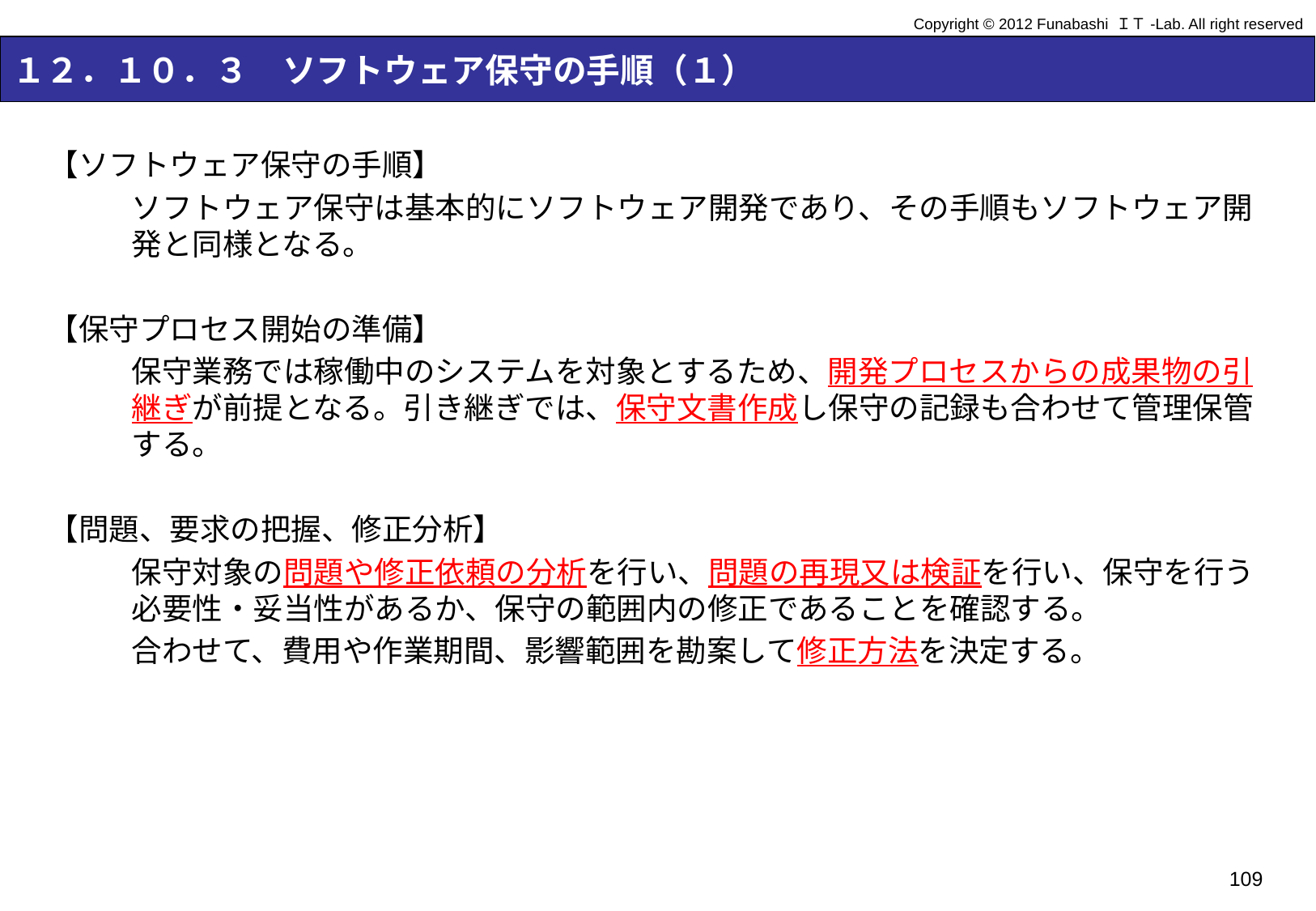

Copyright © 2012 Funabashi ＩＴ-Lab. All right reserved
# １２．１０．３　ソフトウェア保守の手順（１）
【ソフトウェア保守の手順】
ソフトウェア保守は基本的にソフトウェア開発であり、その手順もソフトウェア開発と同様となる。

【保守プロセス開始の準備】
保守業務では稼働中のシステムを対象とするため、開発プロセスからの成果物の引継ぎが前提となる。引き継ぎでは、保守文書作成し保守の記録も合わせて管理保管する。

【問題、要求の把握、修正分析】
保守対象の問題や修正依頼の分析を行い、問題の再現又は検証を行い、保守を行う必要性・妥当性があるか、保守の範囲内の修正であることを確認する。
合わせて、費用や作業期間、影響範囲を勘案して修正方法を決定する。
109